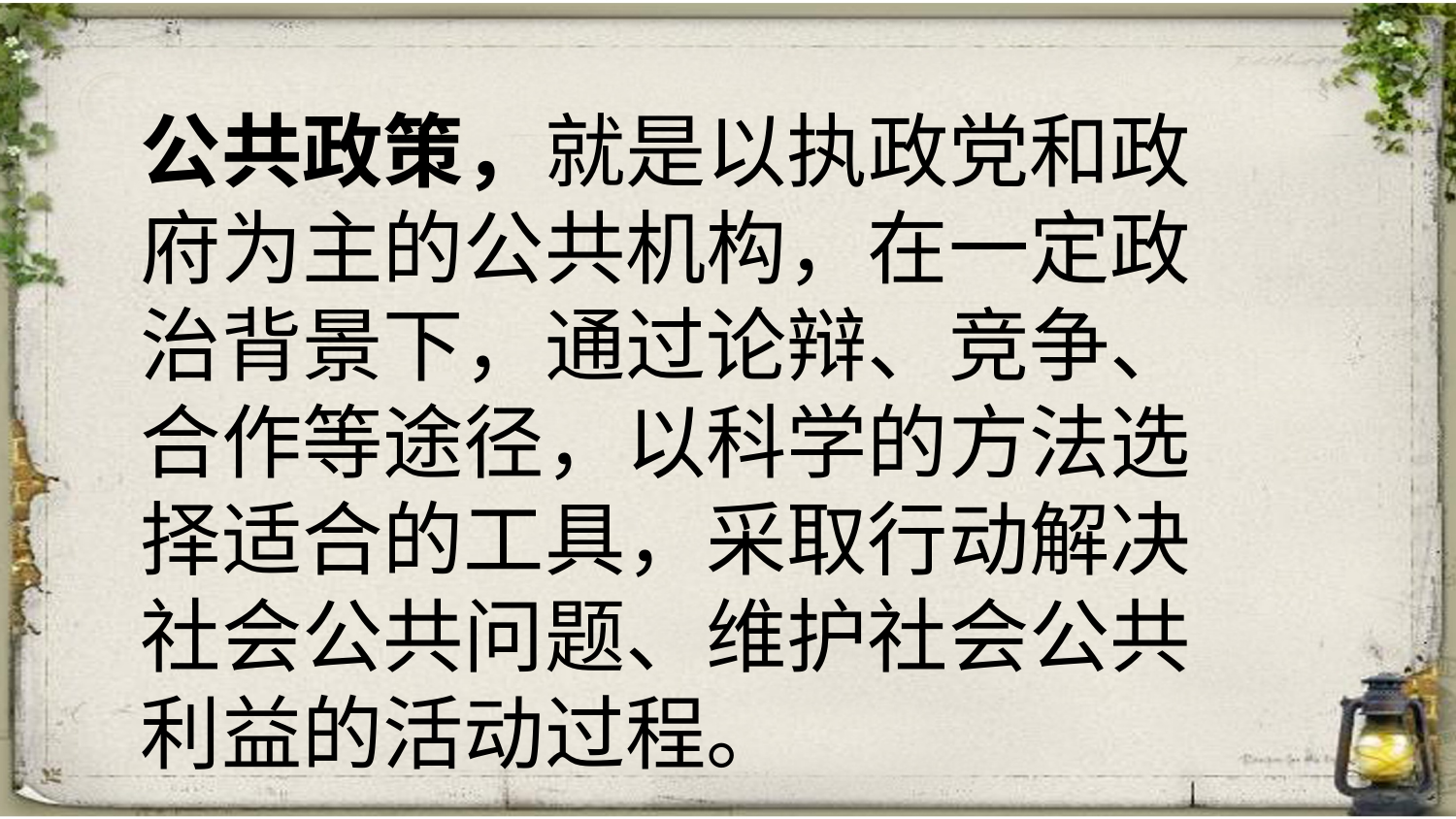

公共政策，就是以执政党和政府为主的公共机构，在一定政治背景下，通过论辩、竞争、合作等途径，以科学的方法选择适合的工具，采取行动解决社会公共问题、维护社会公共利益的活动过程。